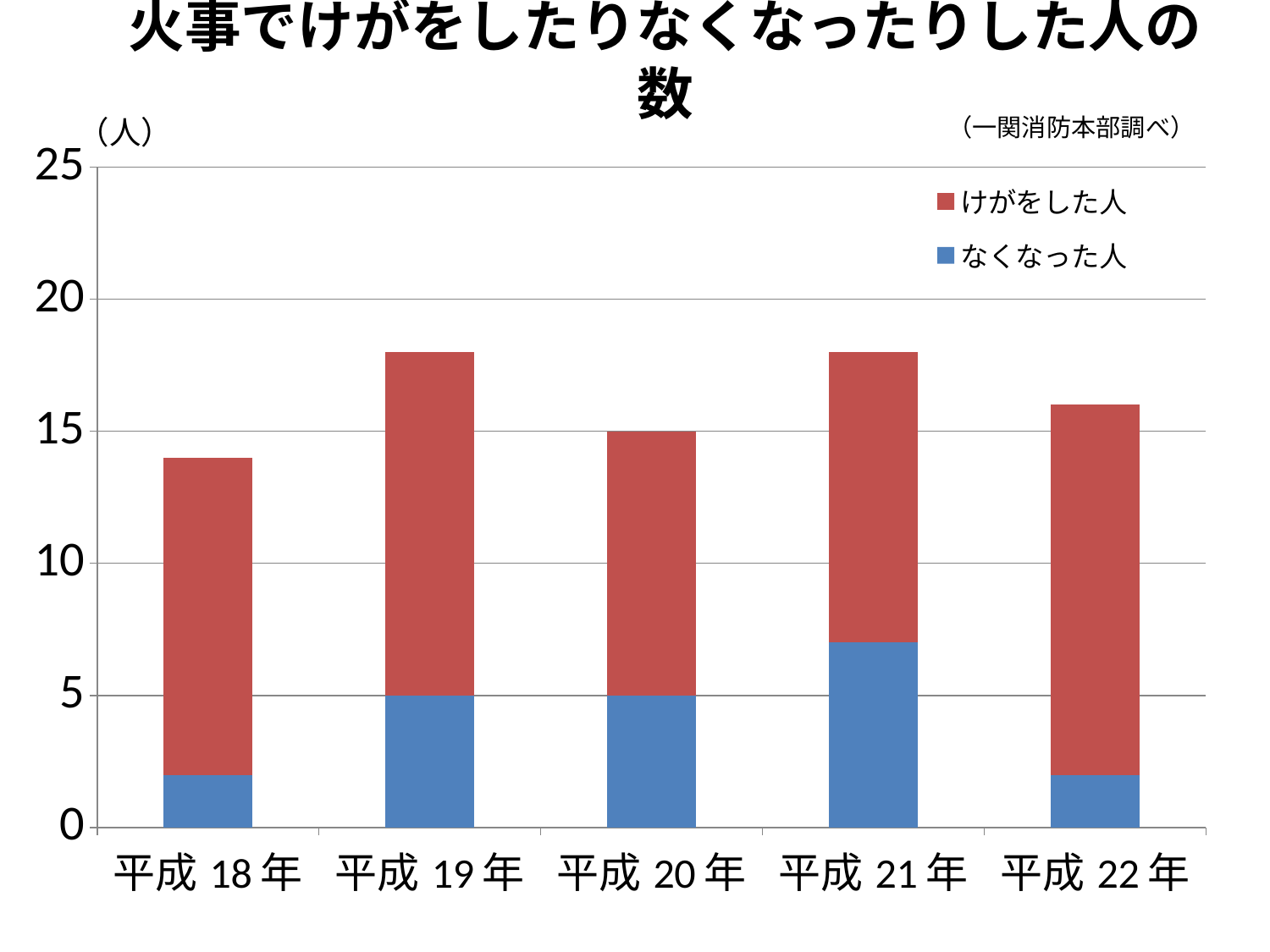

# 火事でけがをしたりなくなったりした人の数
（一関消防本部調べ）
（人）

### Chart

| Category | なくなった人 | けがをした人 |
|---|---|---|
| 平成18年 | 2.0 | 12.0 |
| 平成19年 | 5.0 | 13.0 |
| 平成20年 | 5.0 | 10.0 |
| 平成21年 | 7.0 | 11.0 |
| 平成22年 | 2.0 | 14.0 |